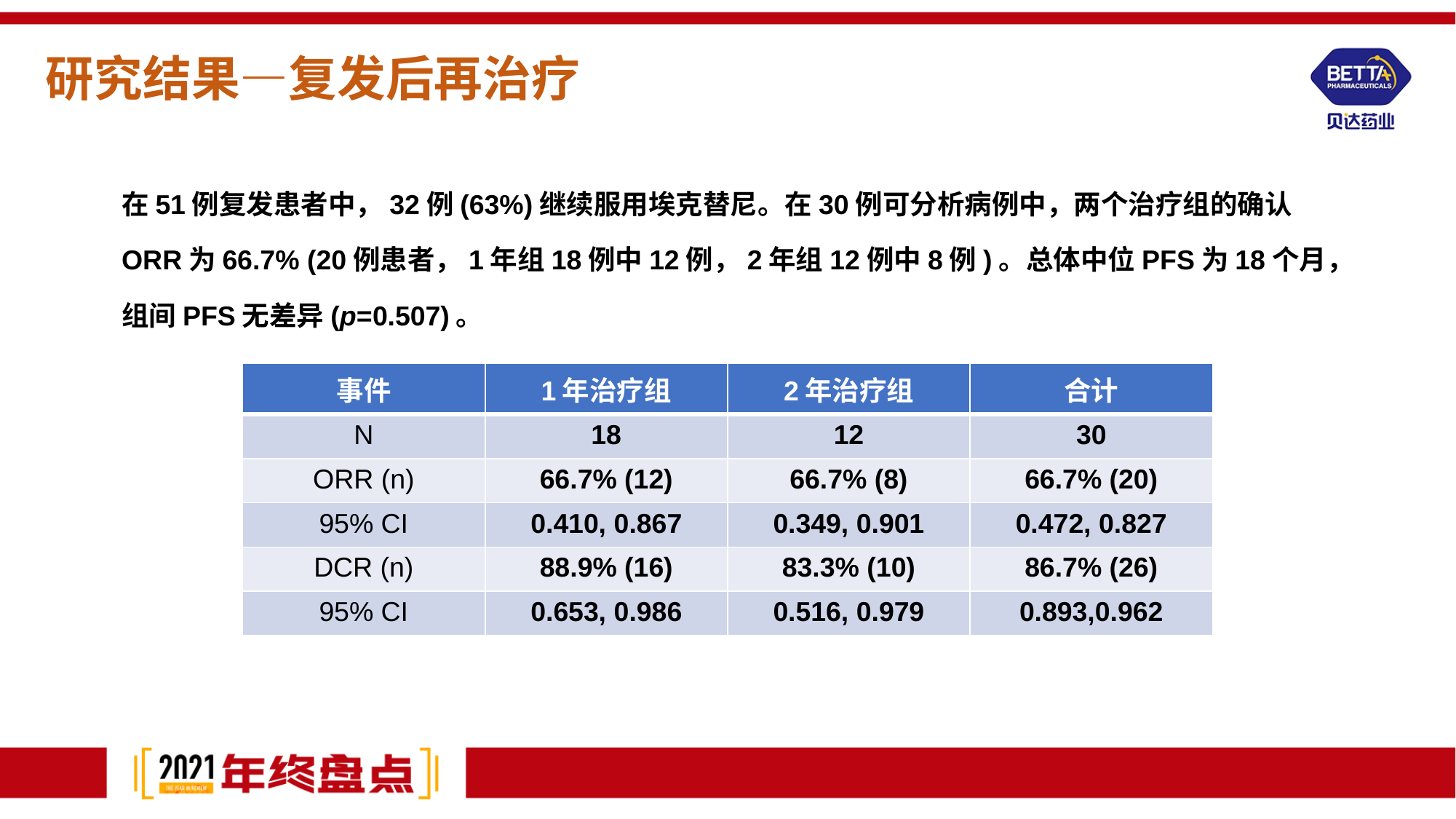

研究结果—复发后再治疗
在51例复发患者中，32例(63%)继续服用埃克替尼。在30例可分析病例中，两个治疗组的确认ORR为66.7% (20例患者，1年组18例中12例，2年组12例中8例)。总体中位PFS为18个月，组间PFS无差异(p=0.507)。
| 事件 | 1年治疗组 | 2年治疗组 | 合计 |
| --- | --- | --- | --- |
| N | 18 | 12 | 30 |
| ORR (n) | 66.7% (12) | 66.7% (8) | 66.7% (20) |
| 95% CI | 0.410, 0.867 | 0.349, 0.901 | 0.472, 0.827 |
| DCR (n) | 88.9% (16) | 83.3% (10) | 86.7% (26) |
| 95% CI | 0.653, 0.986 | 0.516, 0.979 | 0.893,0.962 |